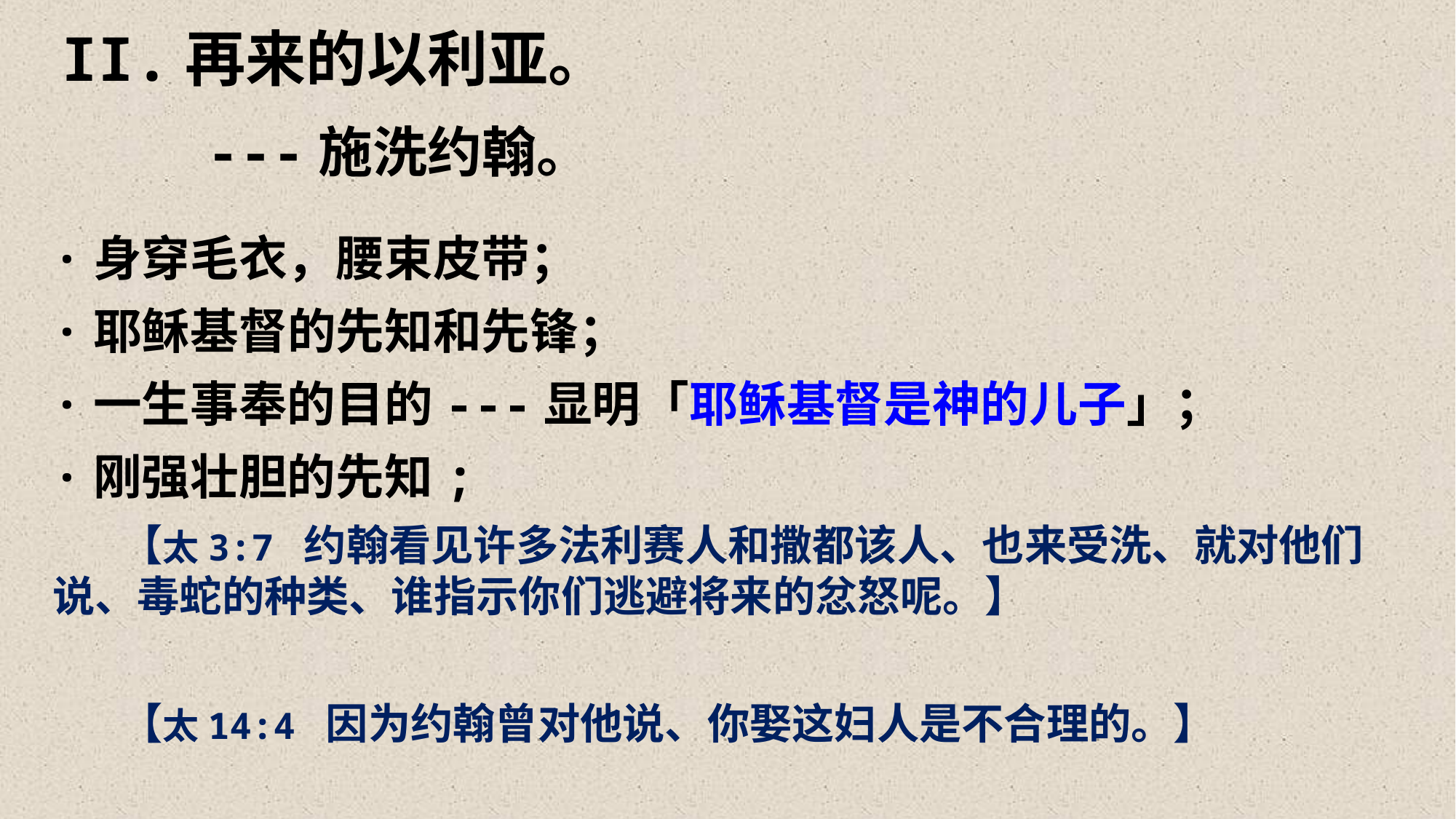

II.再来的以利亚。
    ---施洗约翰。
·身穿毛衣，腰束皮带；
·耶稣基督的先知和先锋；
·一生事奉的目的---显明「耶稣基督是神的儿子」；
·刚强壮胆的先知;
      【太3:7 约翰看见许多法利赛人和撒都该人、也来受洗、就对他们说、毒蛇的种类、谁指示你们逃避将来的忿怒呢。】

      【太14:4 因为约翰曾对他说、你娶这妇人是不合理的。】